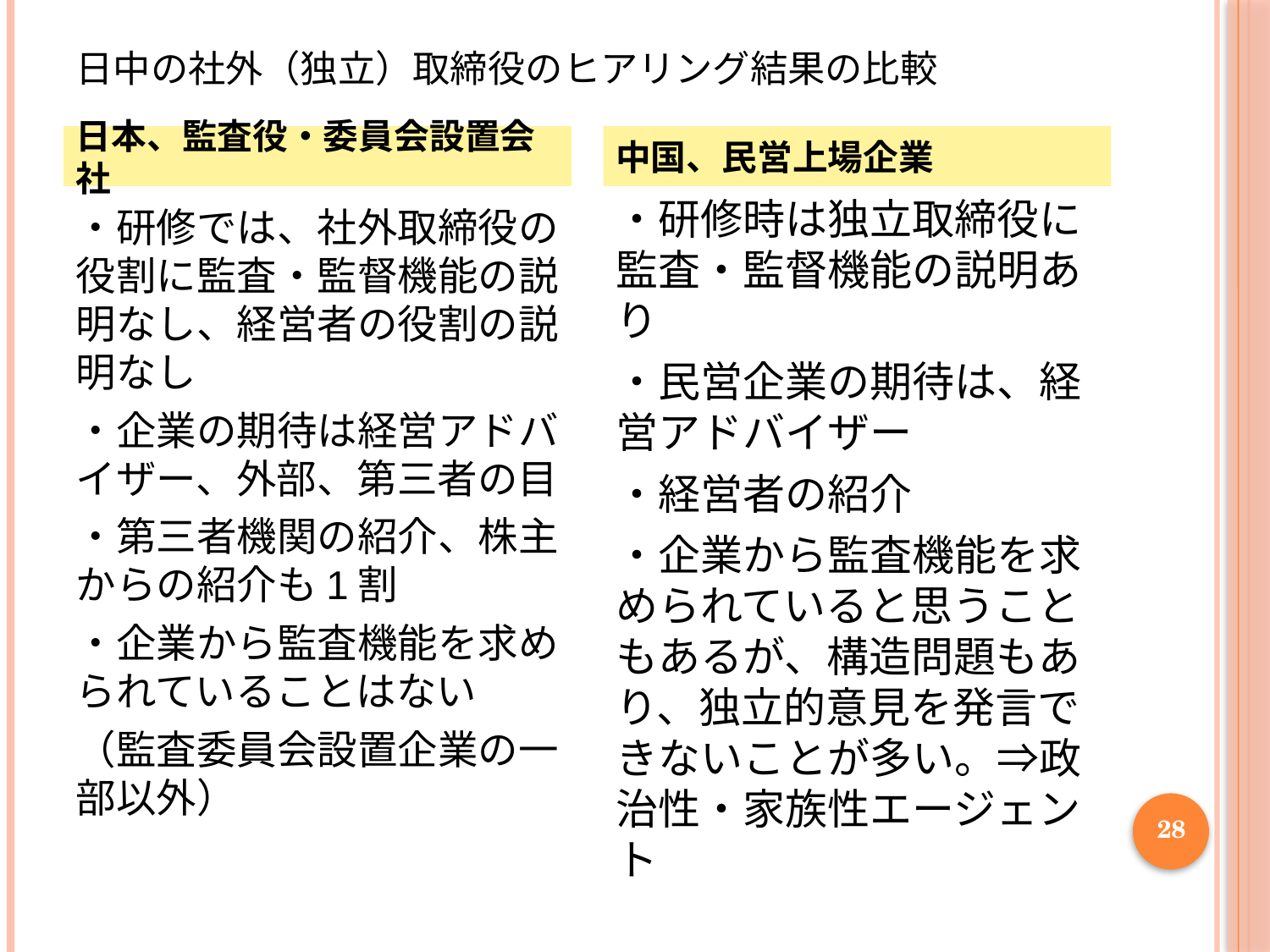

# 日中の社外（独立）取締役のヒアリング結果の比較
日本、監査役・委員会設置会社
中国、民営上場企業
・研修時は独立取締役に監査・監督機能の説明あり
・民営企業の期待は、経営アドバイザー
・経営者の紹介
・企業から監査機能を求められていると思うこともあるが、構造問題もあり、独立的意見を発言できないことが多い。⇒政治性・家族性エージェント

・研修では、社外取締役の役割に監査・監督機能の説明なし、経営者の役割の説明なし
・企業の期待は経営アドバイザー、外部、第三者の目
・第三者機関の紹介、株主からの紹介も1割
・企業から監査機能を求められていることはない
（監査委員会設置企業の一部以外）

28